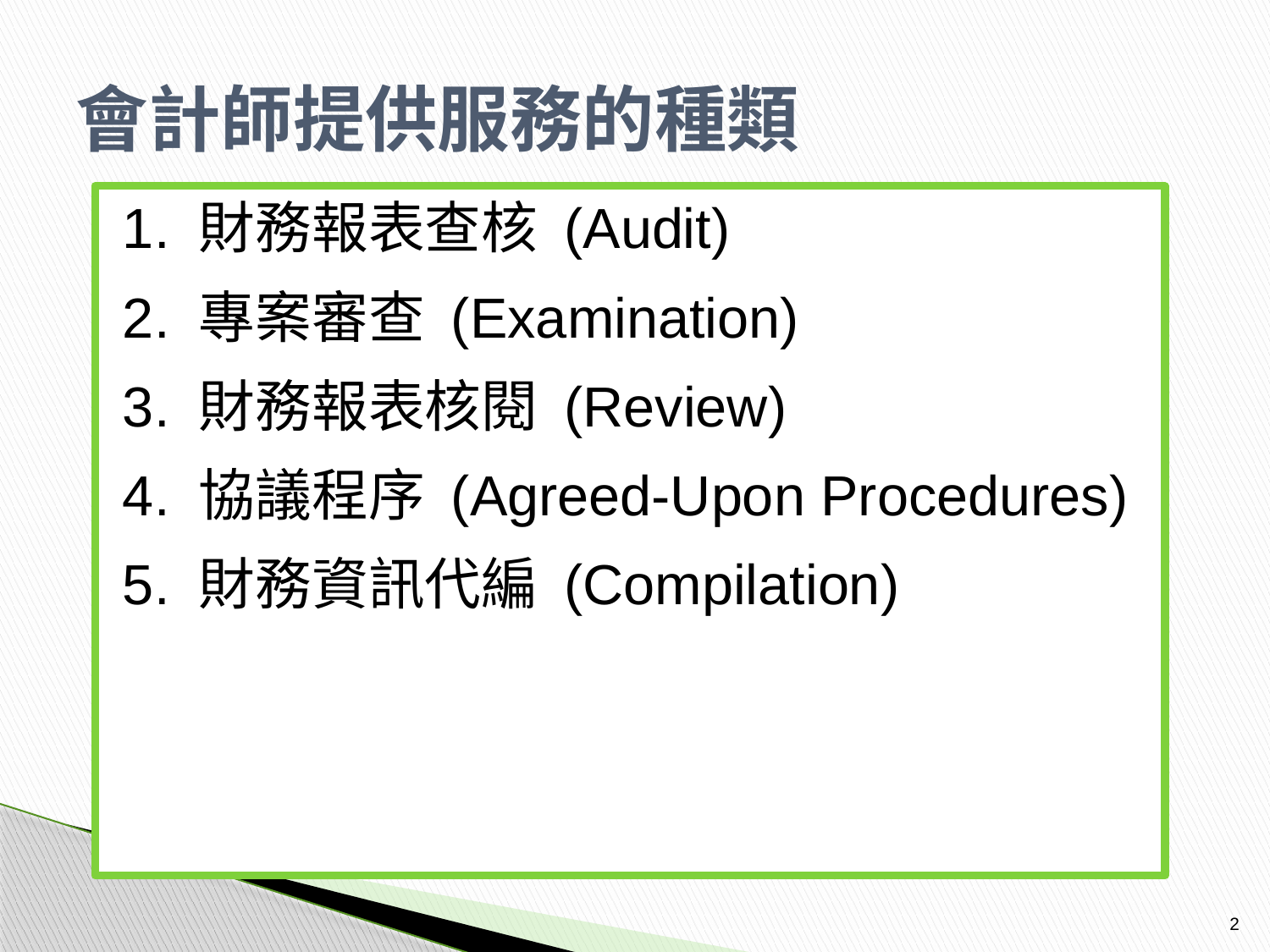

# 會計師提供服務的種類
1. 財務報表查核 (Audit)
2. 專案審查 (Examination)
3. 財務報表核閱 (Review)
4. 協議程序 (Agreed-Upon Procedures)
5. 財務資訊代編 (Compilation)

2